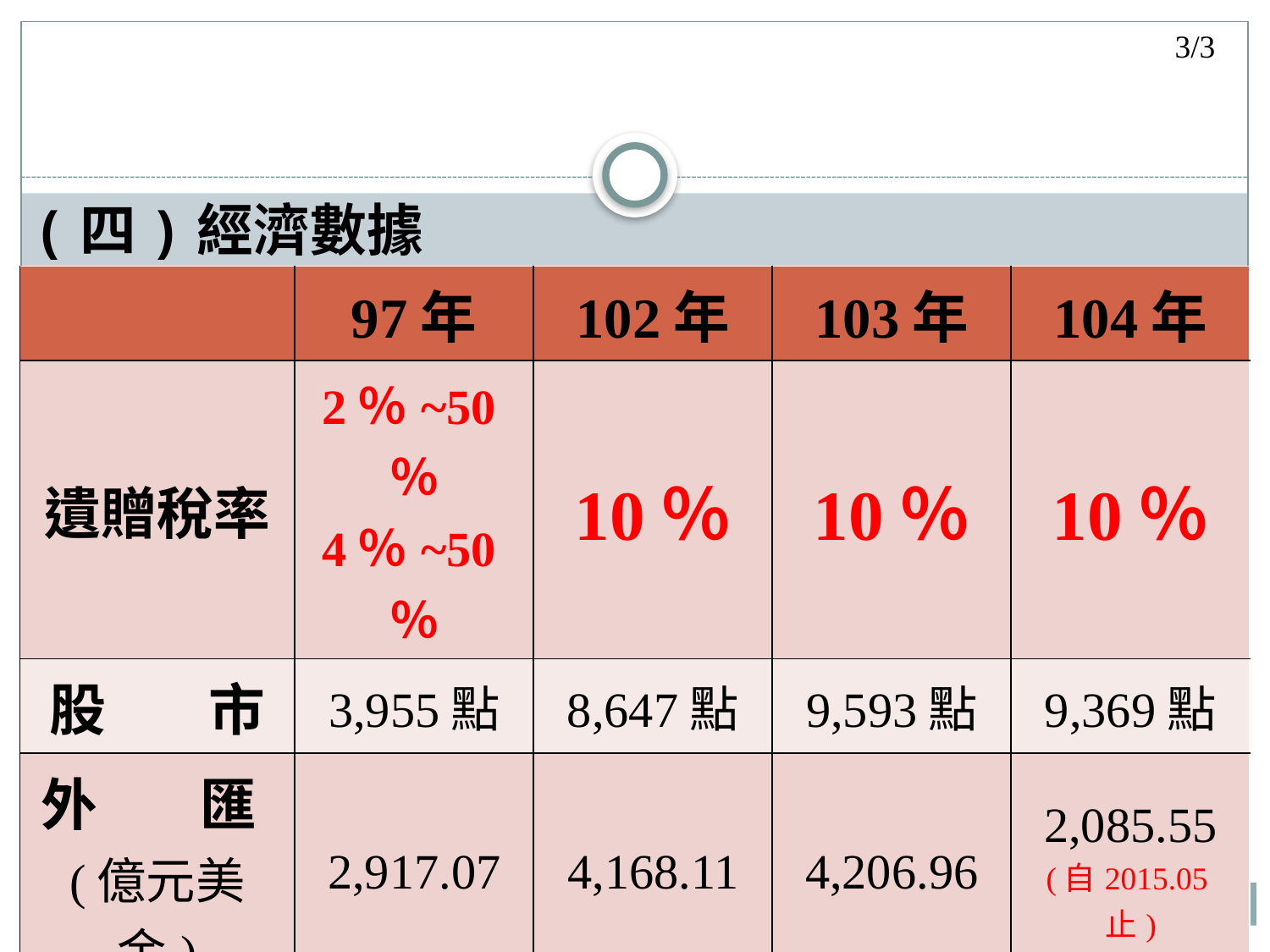

3/3
(四)經濟數據

|  | 97年 | 102年 | 103年 | 104年 |
| --- | --- | --- | --- | --- |
| 遺贈稅率 | 2％~50％ 4％~50％ | 10％ | 10％ | 10％ |
| 股 市 | 3,955點 | 8,647點 | 9,593點 | 9,369點 |
| 外 匯(億元美金) | 2,917.07 | 4,168.11 | 4,206.96 | 2,085.55 (自2015.05止) |
| 匯 率 | 1 : 31.517 | 1 : 29.77 | 1 : 30.975 | 1 : 30.95 |
| 利 率 | 2.70％→1.36％→1.36％→1.36％ |  |  |  |